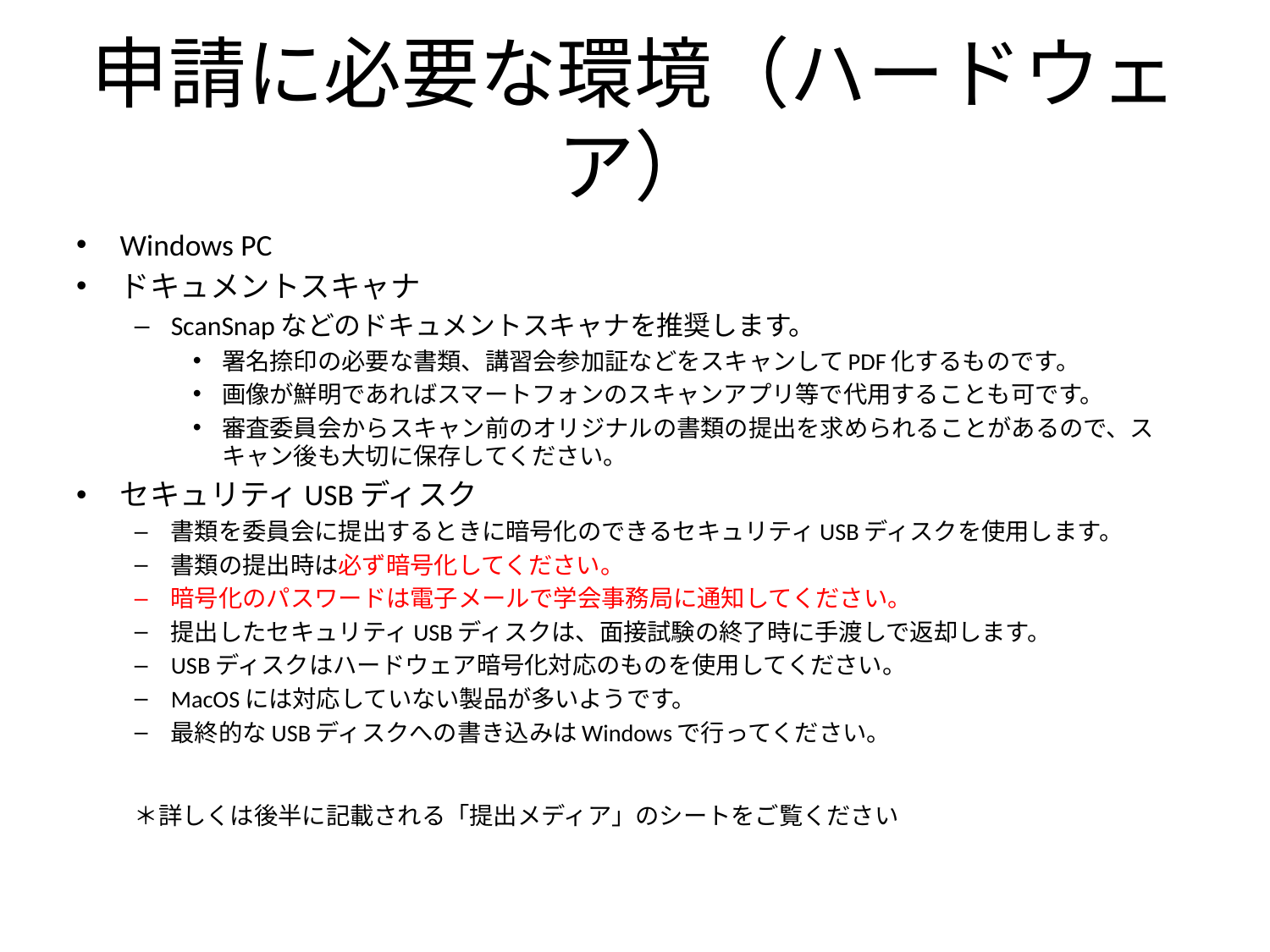

# 申請に必要な環境（ハードウェア）
Windows PC
ドキュメントスキャナ
ScanSnapなどのドキュメントスキャナを推奨します。
署名捺印の必要な書類、講習会参加証などをスキャンしてPDF化するものです。
画像が鮮明であればスマートフォンのスキャンアプリ等で代用することも可です。
審査委員会からスキャン前のオリジナルの書類の提出を求められることがあるので、スキャン後も大切に保存してください。
セキュリティUSBディスク
書類を委員会に提出するときに暗号化のできるセキュリティUSBディスクを使用します。
書類の提出時は必ず暗号化してください。
暗号化のパスワードは電子メールで学会事務局に通知してください。
提出したセキュリティUSBディスクは、面接試験の終了時に手渡しで返却します。
USBディスクはハードウェア暗号化対応のものを使用してください。
MacOSには対応していない製品が多いようです。
最終的なUSBディスクへの書き込みはWindowsで行ってください。

＊詳しくは後半に記載される「提出メディア」のシートをご覧ください